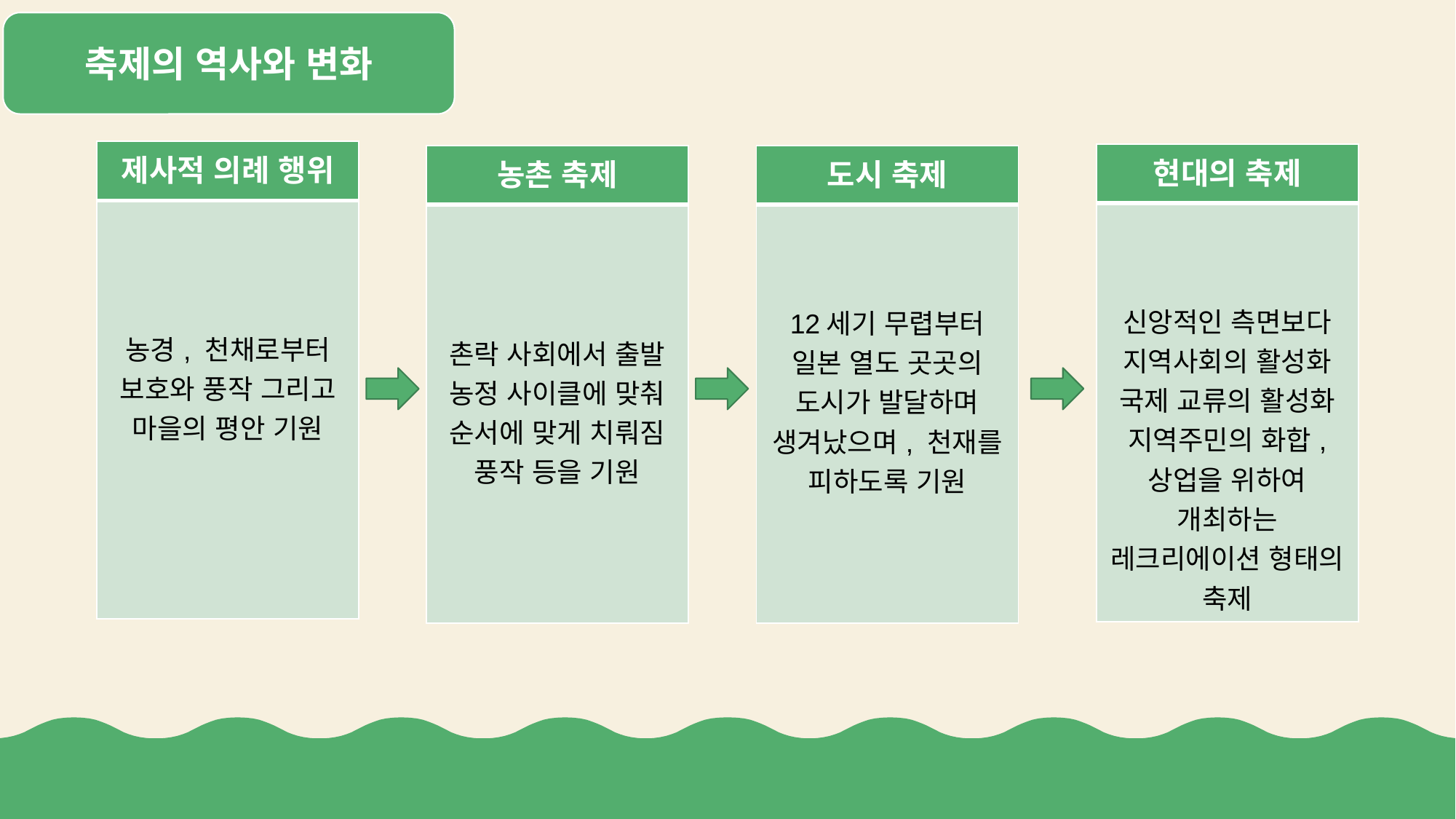

축제의 역사와 변화
| 제사적 의례 행위 |
| --- |
| 농경, 천채로부터 보호와 풍작 그리고 마을의 평안 기원 |
| 현대의 축제 |
| --- |
| 신앙적인 측면보다 지역사회의 활성화 국제 교류의 활성화 지역주민의 화합, 상업을 위하여 개최하는 레크리에이션 형태의 축제 |
| 농촌 축제 |
| --- |
| 촌락 사회에서 출발 농정 사이클에 맞춰 순서에 맞게 치뤄짐 풍작 등을 기원 |
| 도시 축제 |
| --- |
| 12세기 무렵부터 일본 열도 곳곳의 도시가 발달하며 생겨났으며, 천재를 피하도록 기원 |